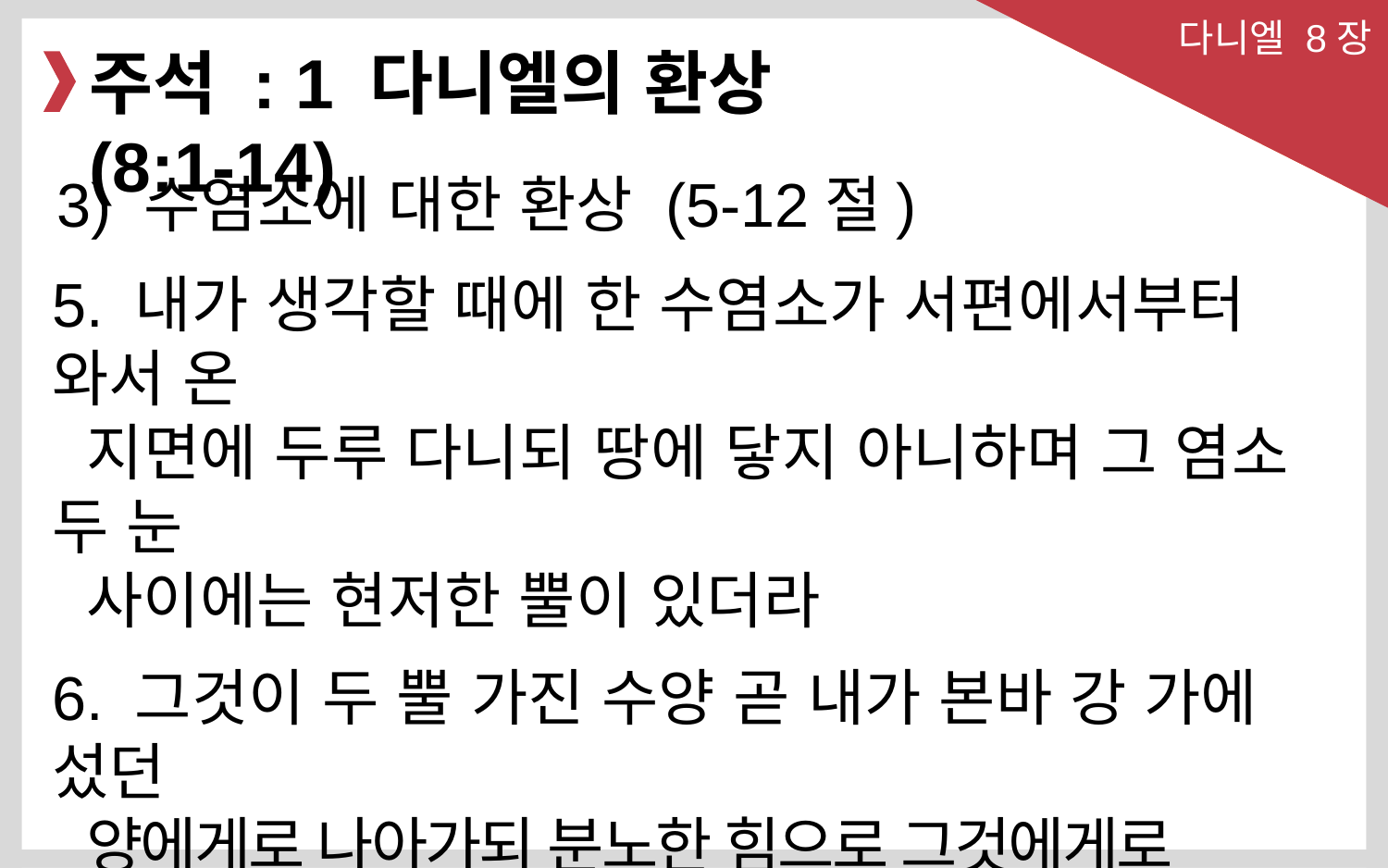

다니엘 8장
주석 : 1 다니엘의 환상 (8:1-14)

3) 수염소에 대한 환상 (5-12절)
5. 내가 생각할 때에 한 수염소가 서편에서부터 와서 온
  지면에 두루 다니되 땅에 닿지 아니하며 그 염소 두 눈
  사이에는 현저한 뿔이 있더라
6. 그것이 두 뿔 가진 수양 곧 내가 본바 강 가에 섰던
  양에게로 나아가되 분노한 힘으로 그것에게로 달려가더니